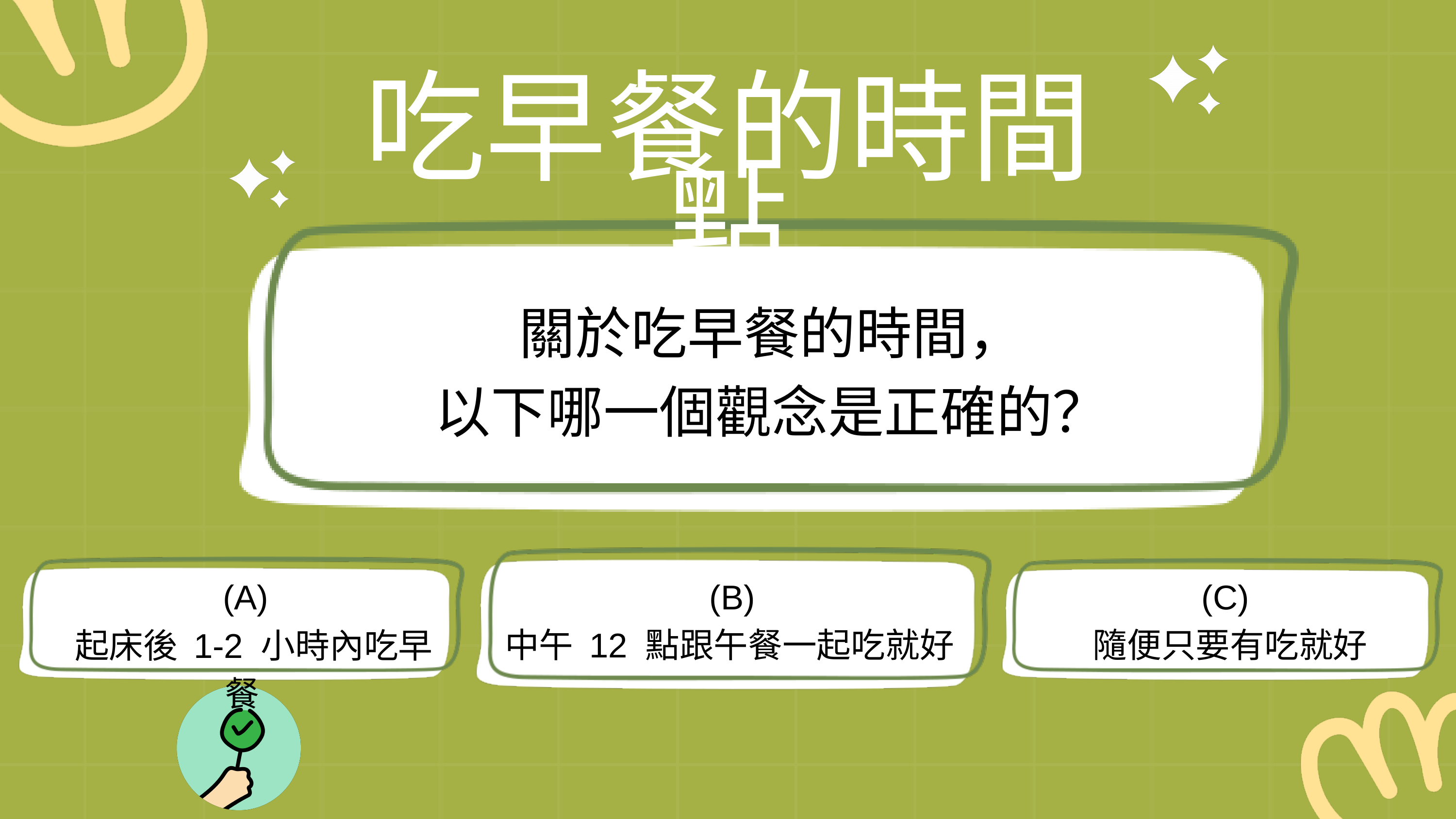

吃早餐的時間點

關於吃早餐的時間，
以下哪一個觀念是正確的？

(A)
 起床後 1-2 小時內吃早餐
(B)
中午 12 點跟午餐一起吃就好
(C)
隨便只要有吃就好